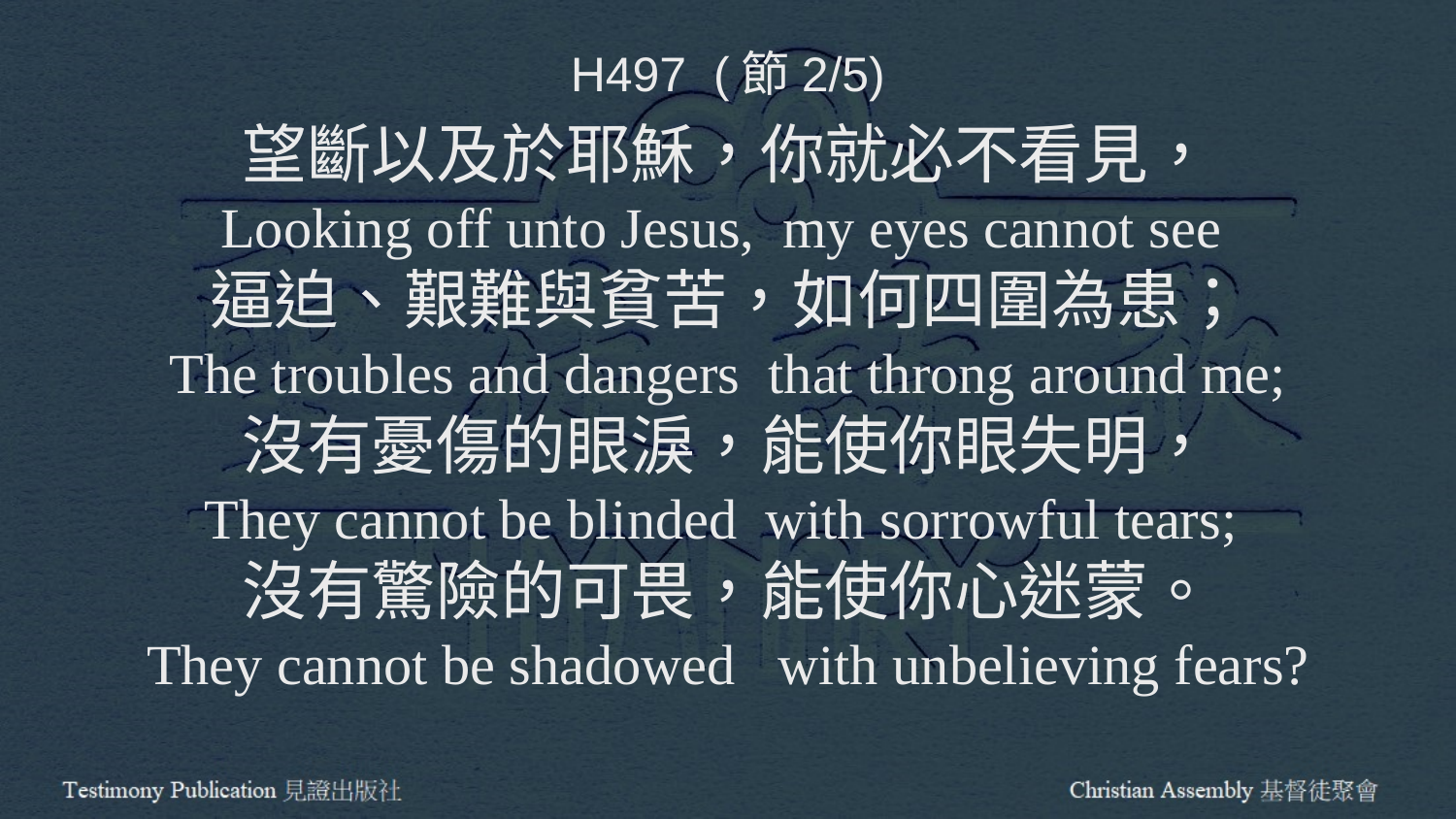

H497  (節2/5)
望斷以及於耶穌，你就必不看見，
Looking off unto Jesus,  my eyes cannot see
逼迫、艱難與貧苦，如何四圍為患；
The troubles and dangers  that throng around me;
沒有憂傷的眼淚，能使你眼失明，
They cannot be blinded  with sorrowful tears;
沒有驚險的可畏，能使你心迷蒙。
They cannot be shadowed   with unbelieving fears?